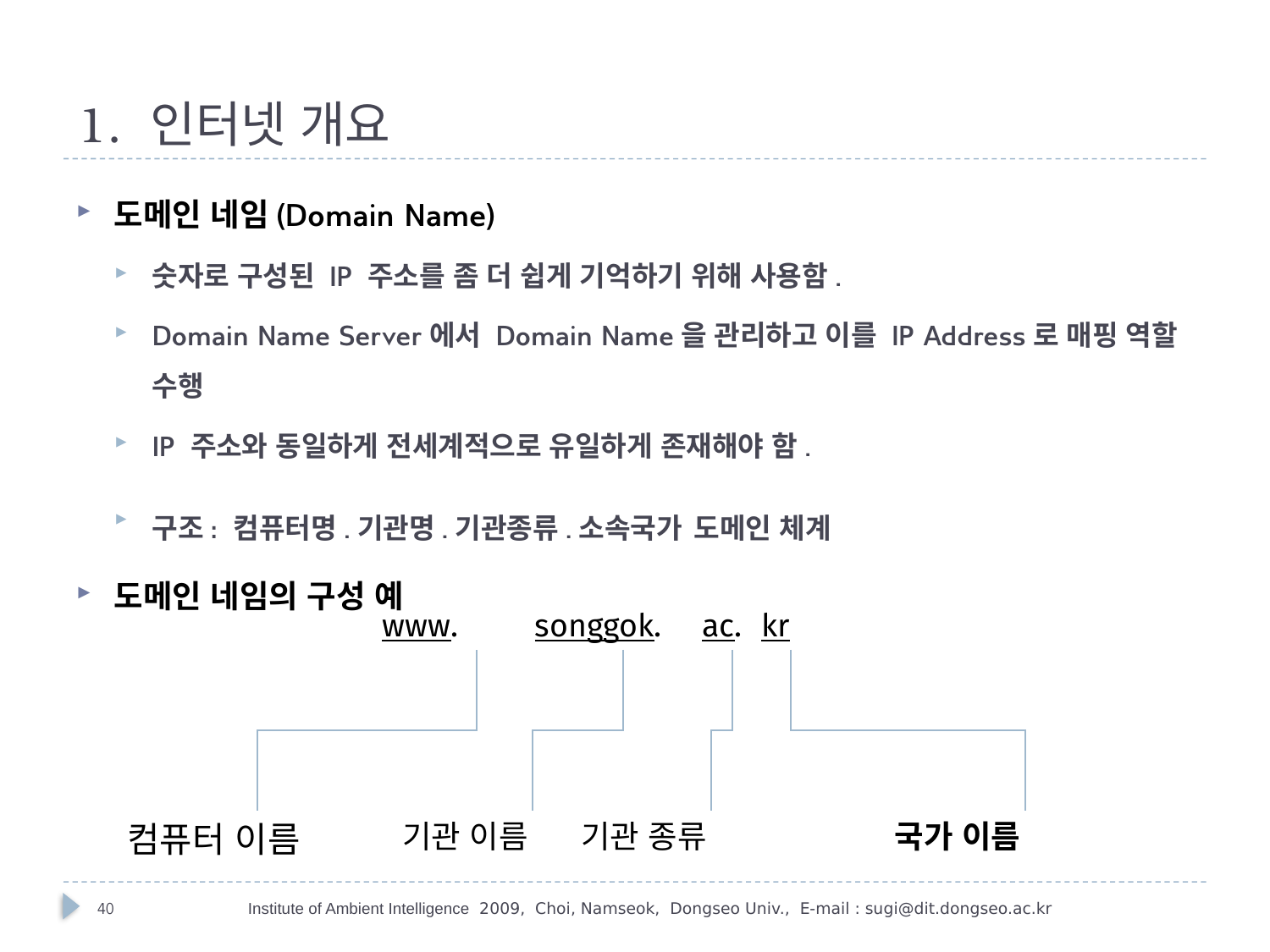

# 1. 인터넷 개요
도메인 네임(Domain Name)
숫자로 구성된 IP 주소를 좀 더 쉽게 기억하기 위해 사용함.
Domain Name Server에서 Domain Name을 관리하고 이를 IP Address로 매핑 역할 수행
IP 주소와 동일하게 전세계적으로 유일하게 존재해야 함.
구조: 컴퓨터명.기관명.기관종류.소속국가 도메인 체계
도메인 네임의 구성 예
www.
songgok.
ac.
kr
컴퓨터 이름
기관 이름
기관 종류
국가 이름